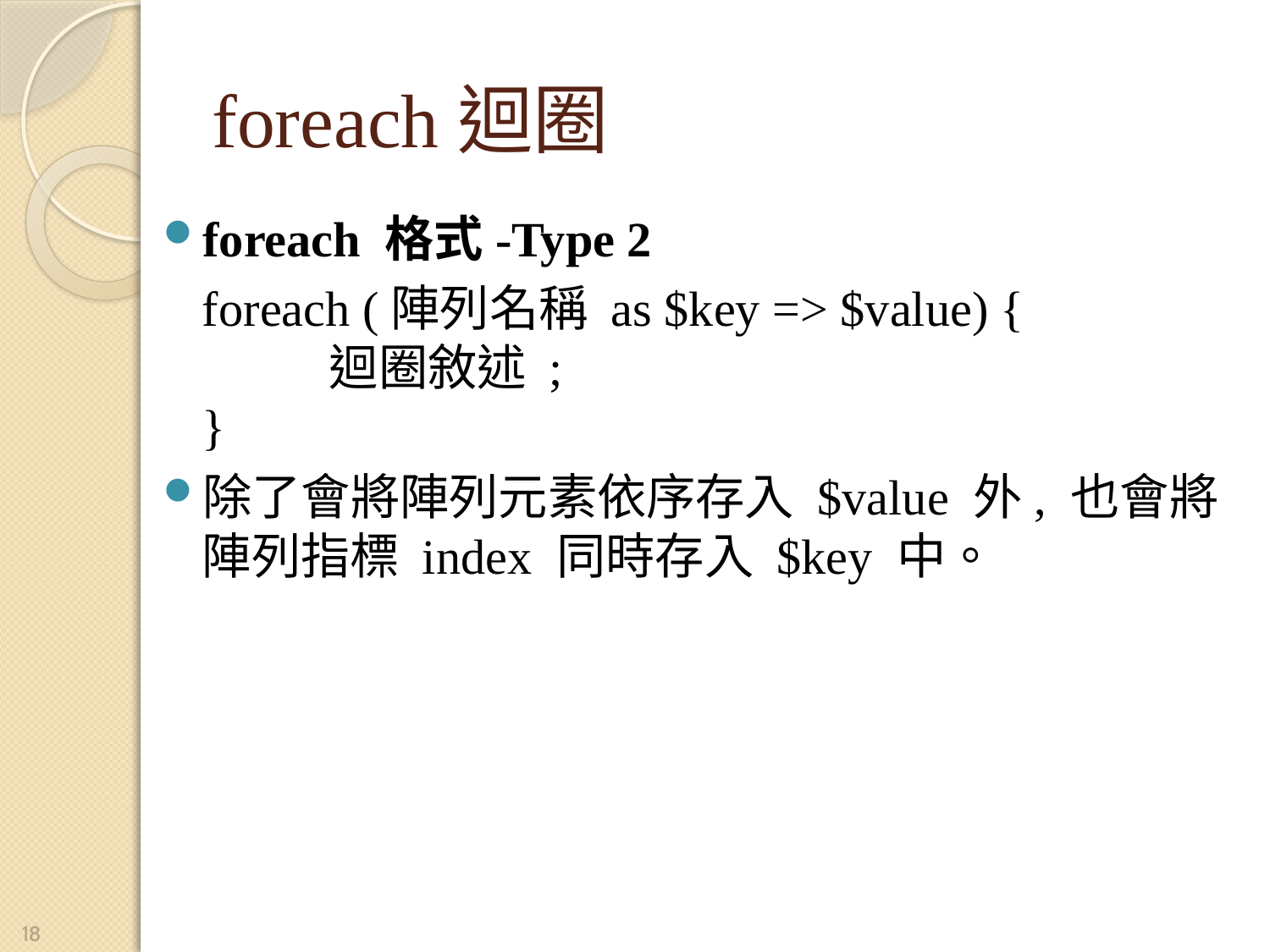

# foreach迴圈
foreach 格式-Type 2
	foreach (陣列名稱 as $key => $value) {
	迴圈敘述 ;
}
除了會將陣列元素依序存入 $value 外, 也會將陣列指標 index 同時存入 $key 中。

18